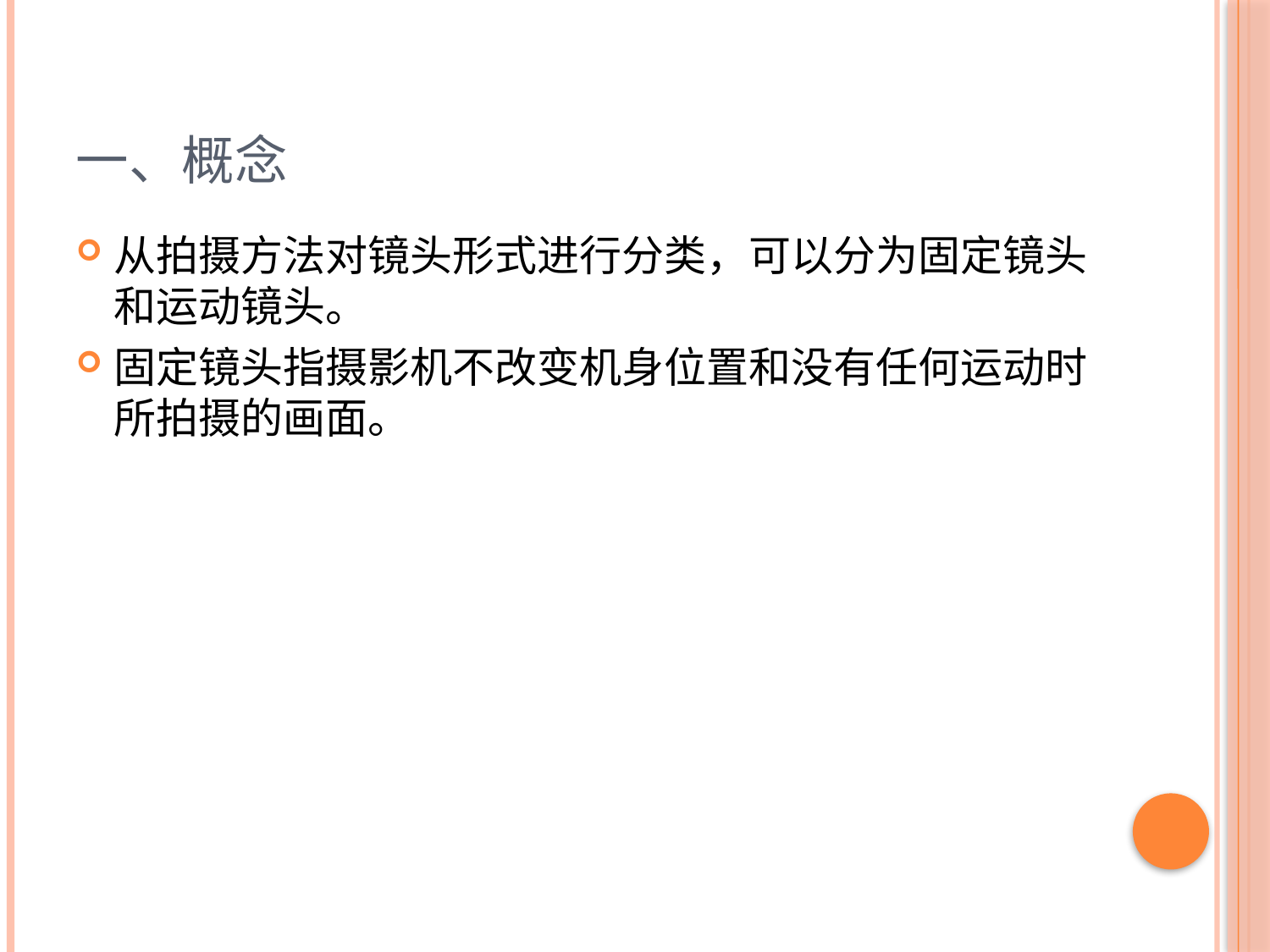

# 一、概念
从拍摄方法对镜头形式进行分类，可以分为固定镜头和运动镜头。
固定镜头指摄影机不改变机身位置和没有任何运动时所拍摄的画面。